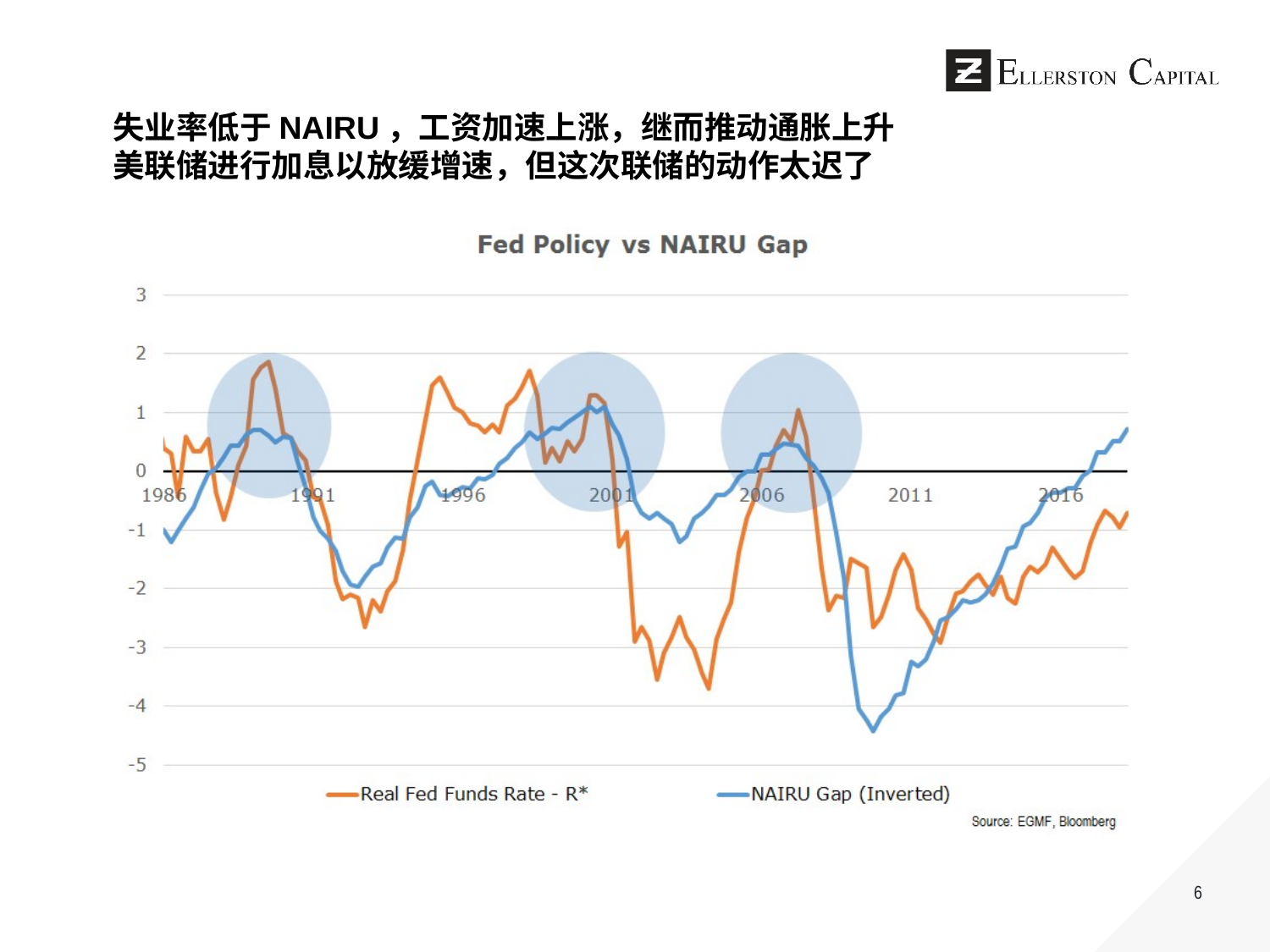

失业率低于NAIRU，工资加速上涨，继而推动通胀上升
美联储进行加息以放缓增速，但这次联储的动作太迟了

6